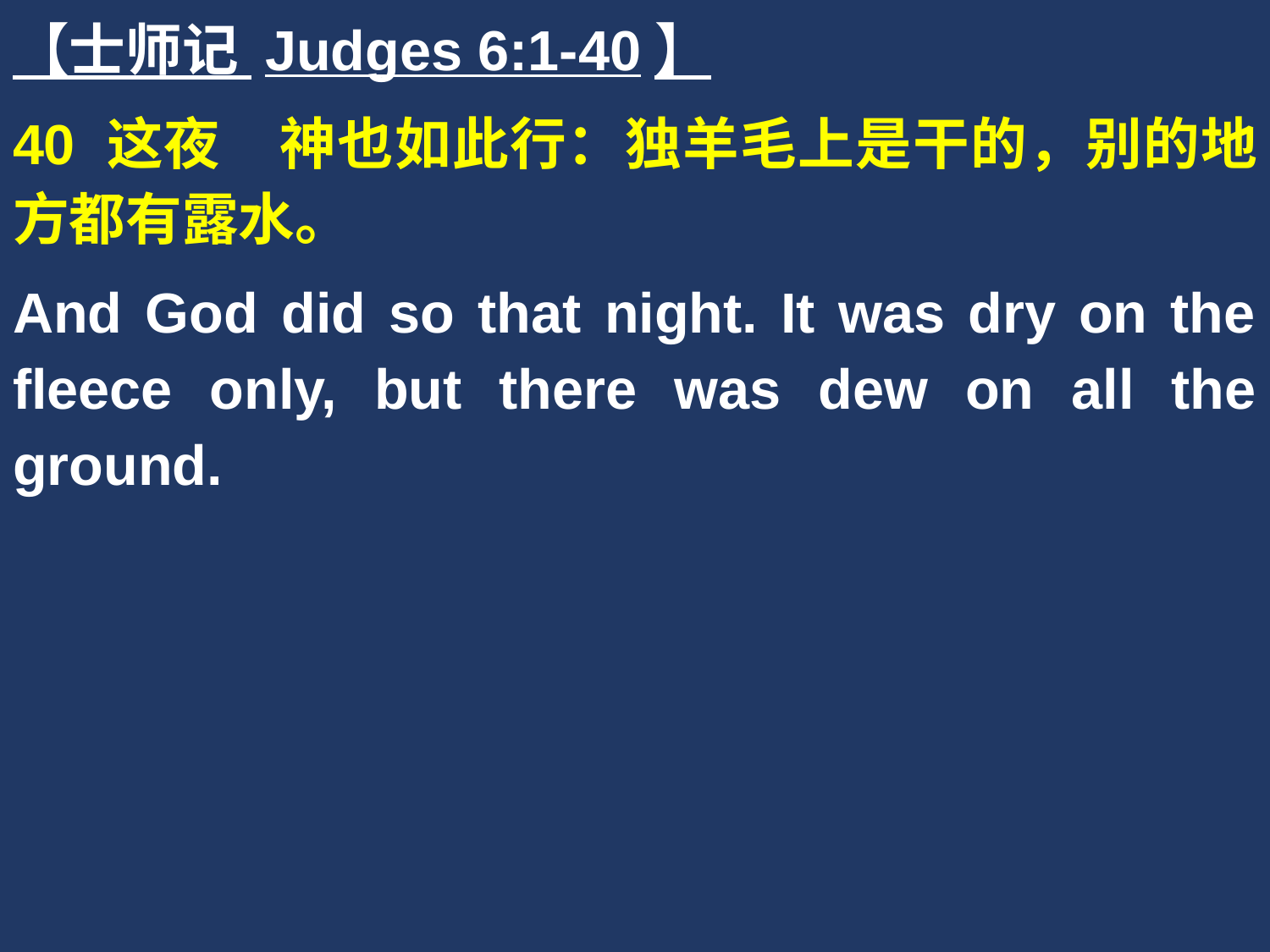

【士师记 Judges 6:1-40】
40 这夜　神也如此行：独羊毛上是干的，别的地方都有露水。
And God did so that night. It was dry on the fleece only, but there was dew on all the ground.